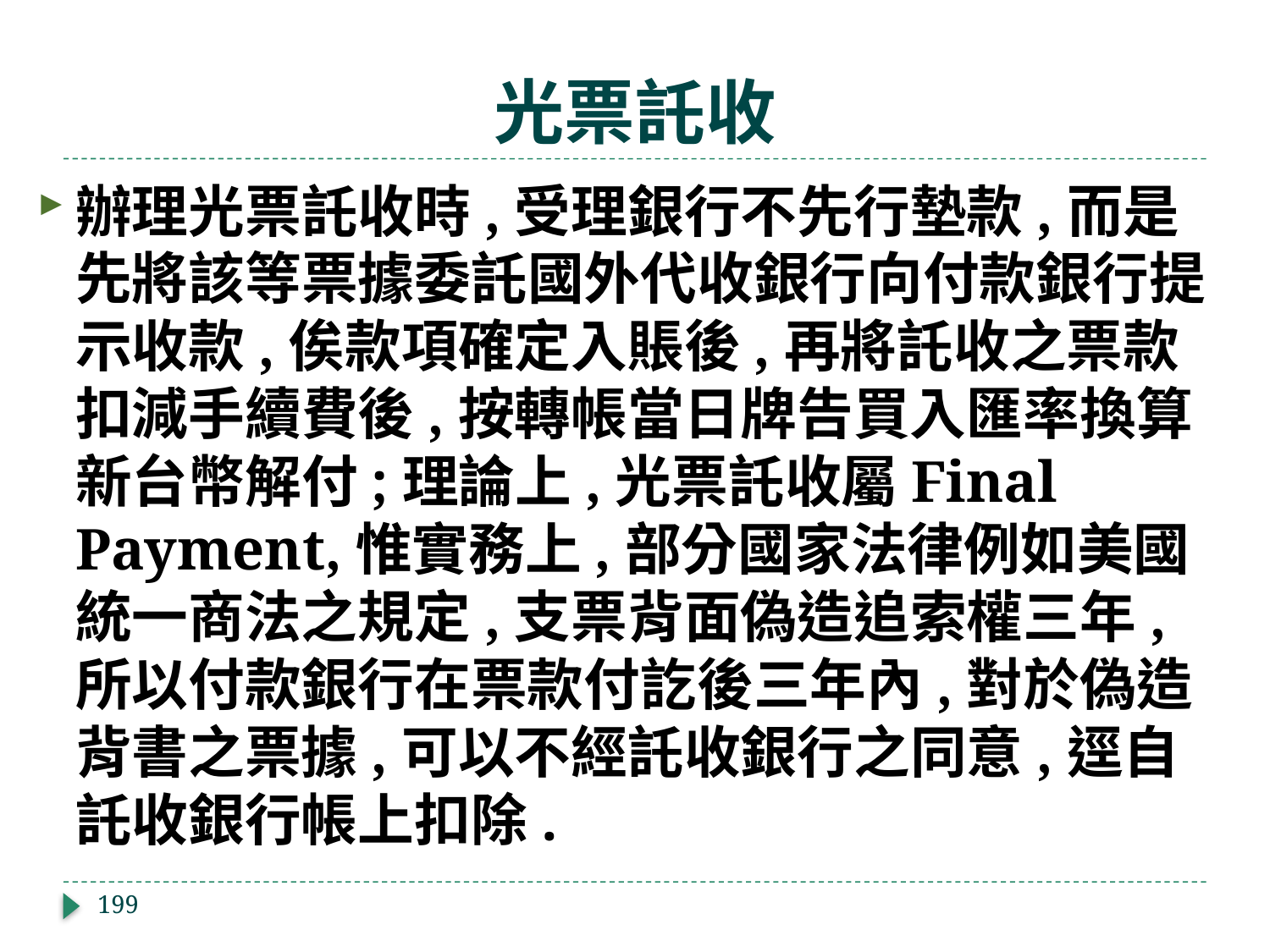

# 光票託收
辦理光票託收時,受理銀行不先行墊款,而是先將該等票據委託國外代收銀行向付款銀行提示收款,俟款項確定入賬後,再將託收之票款扣減手續費後,按轉帳當日牌告買入匯率換算新台幣解付;理論上,光票託收屬Final Payment,惟實務上,部分國家法律例如美國統一商法之規定,支票背面偽造追索權三年,所以付款銀行在票款付訖後三年內,對於偽造背書之票據,可以不經託收銀行之同意,逕自託收銀行帳上扣除.
199